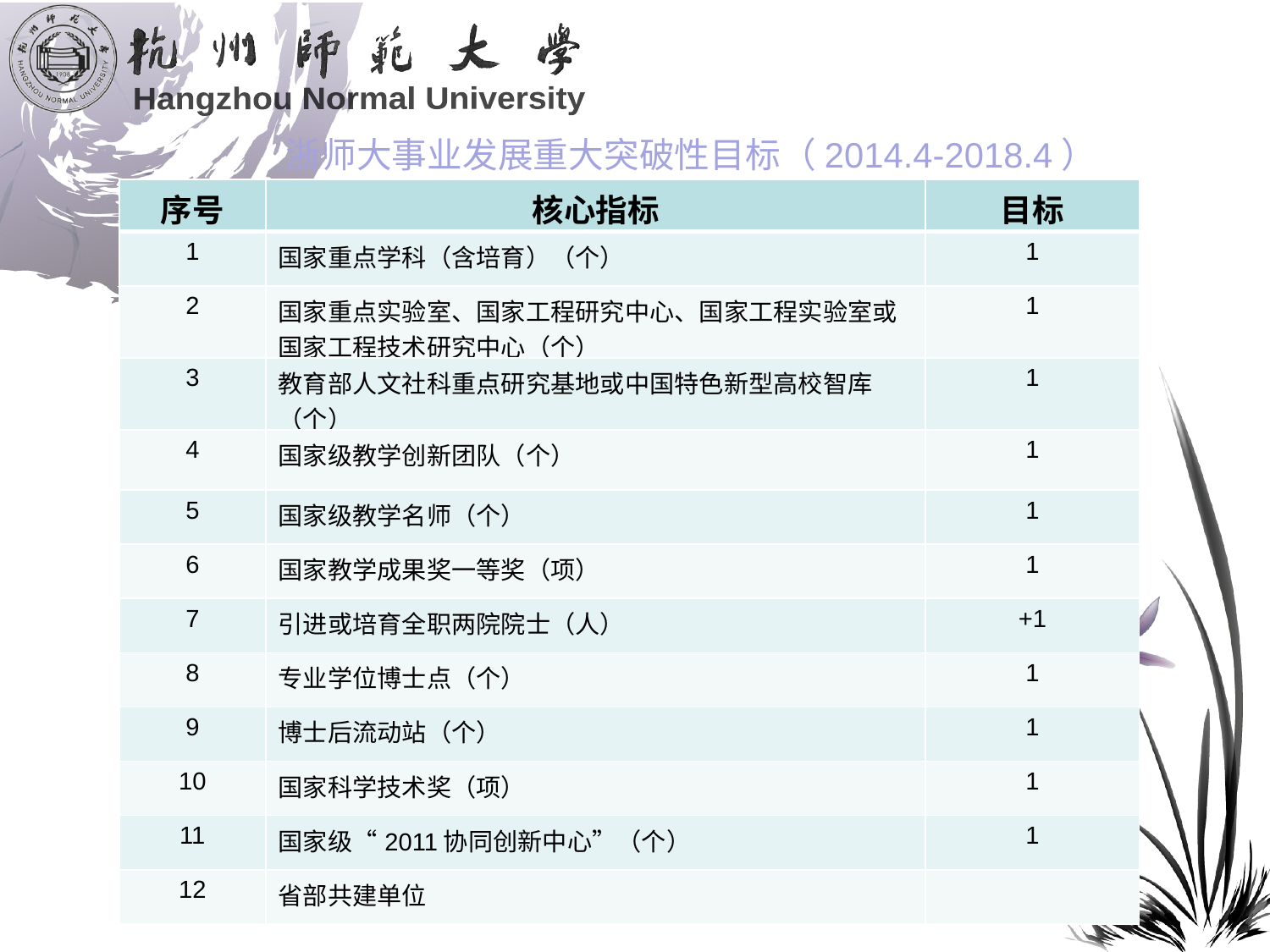

浙师大事业发展重大突破性目标（2014.4-2018.4）
| 序号 | 核心指标 | 目标 |
| --- | --- | --- |
| 1 | 国家重点学科（含培育）（个） | 1 |
| 2 | 国家重点实验室、国家工程研究中心、国家工程实验室或国家工程技术研究中心（个） | 1 |
| 3 | 教育部人文社科重点研究基地或中国特色新型高校智库（个） | 1 |
| 4 | 国家级教学创新团队（个） | 1 |
| 5 | 国家级教学名师（个） | 1 |
| 6 | 国家教学成果奖一等奖（项） | 1 |
| 7 | 引进或培育全职两院院士（人） | +1 |
| 8 | 专业学位博士点（个） | 1 |
| 9 | 博士后流动站（个） | 1 |
| 10 | 国家科学技术奖（项） | 1 |
| 11 | 国家级“2011协同创新中心”（个） | 1 |
| 12 | 省部共建单位 |  |